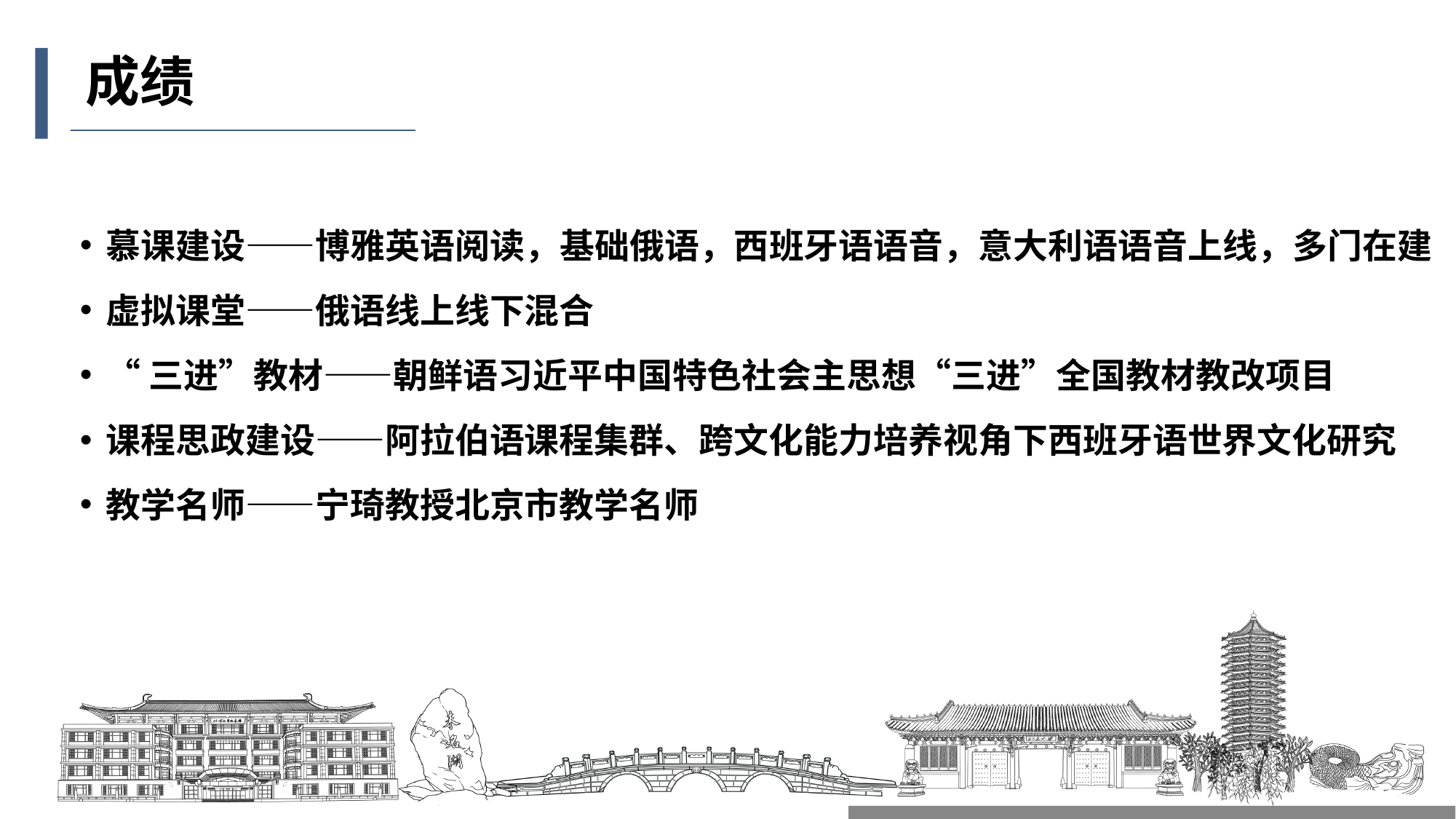

# 成绩
慕课建设——博雅英语阅读，基础俄语，西班牙语语音，意大利语语音上线，多门在建
虚拟课堂——俄语线上线下混合
“三进”教材——朝鲜语习近平中国特色社会主思想“三进”全国教材教改项目
课程思政建设——阿拉伯语课程集群、跨文化能力培养视角下西班牙语世界文化研究
教学名师——宁琦教授北京市教学名师